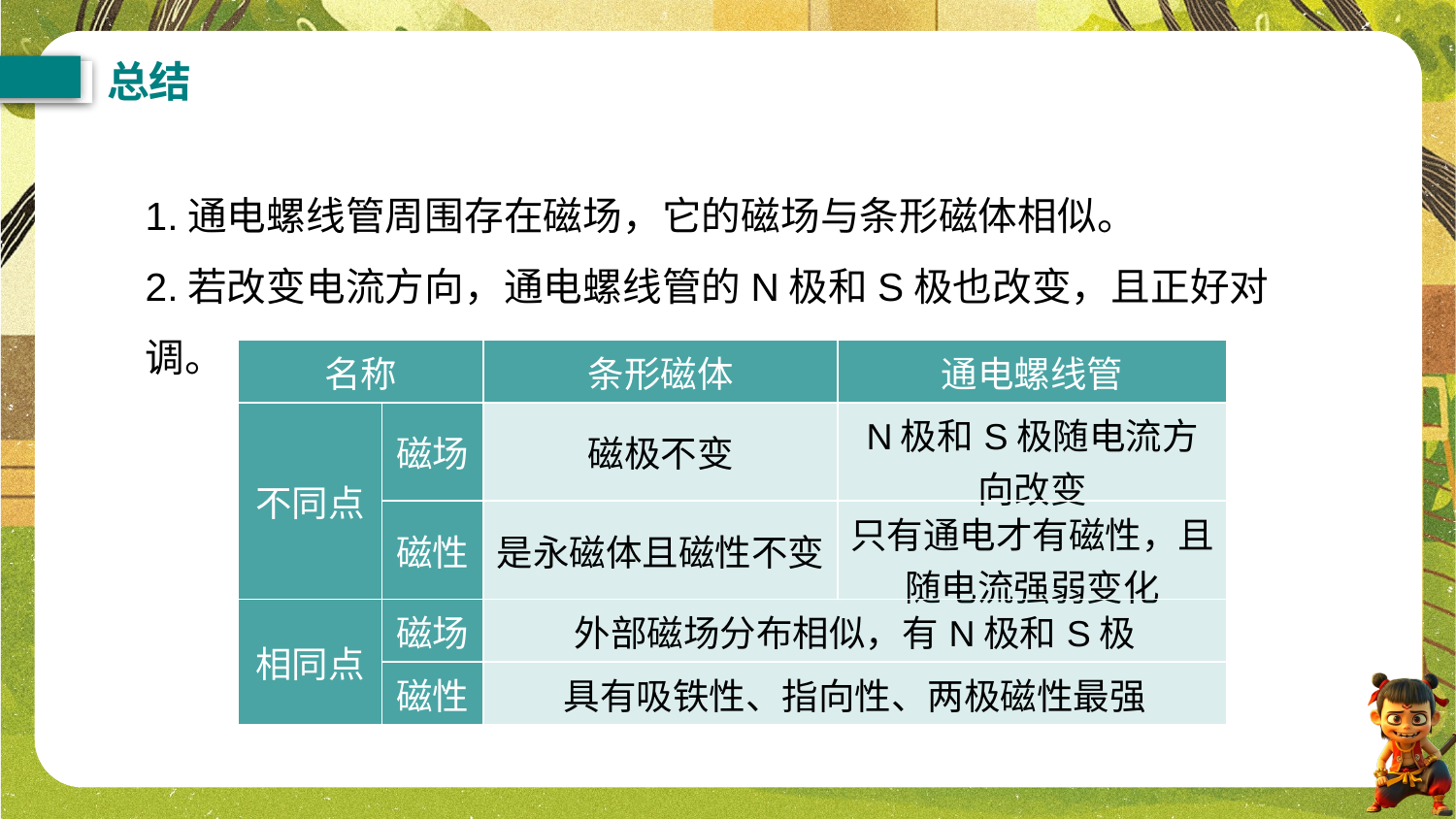

总结

1.通电螺线管周围存在磁场，它的磁场与条形磁体相似。
2.若改变电流方向，通电螺线管的N极和S极也改变，且正好对调。
| 名称 |  | 条形磁体 | 通电螺线管 |
| --- | --- | --- | --- |
| 不同点 | 磁场 | 磁极不变 | N极和S极随电流方向改变 |
|  | 磁性 | 是永磁体且磁性不变 | 只有通电才有磁性，且随电流强弱变化 |
| 相同点 | 磁场 | 外部磁场分布相似，有N极和S极 |  |
|  | 磁性 | 具有吸铁性、指向性、两极磁性最强 |  |